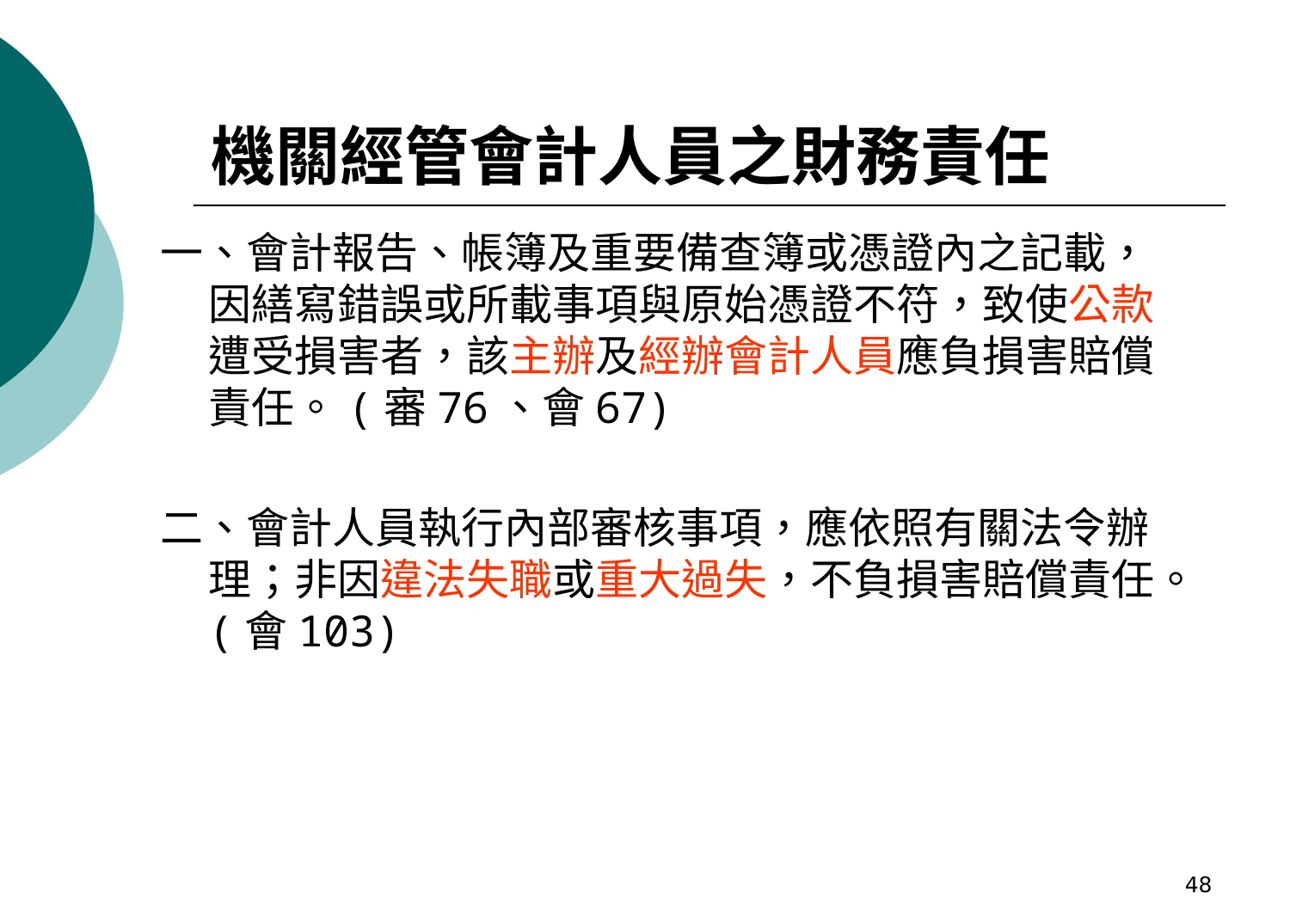

# 機關經管會計人員之財務責任
一、會計報告、帳簿及重要備查簿或憑證內之記載，因繕寫錯誤或所載事項與原始憑證不符，致使公款遭受損害者，該主辦及經辦會計人員應負損害賠償責任。(審76、會67)

二、會計人員執行內部審核事項，應依照有關法令辦理；非因違法失職或重大過失，不負損害賠償責任。(會103)

48